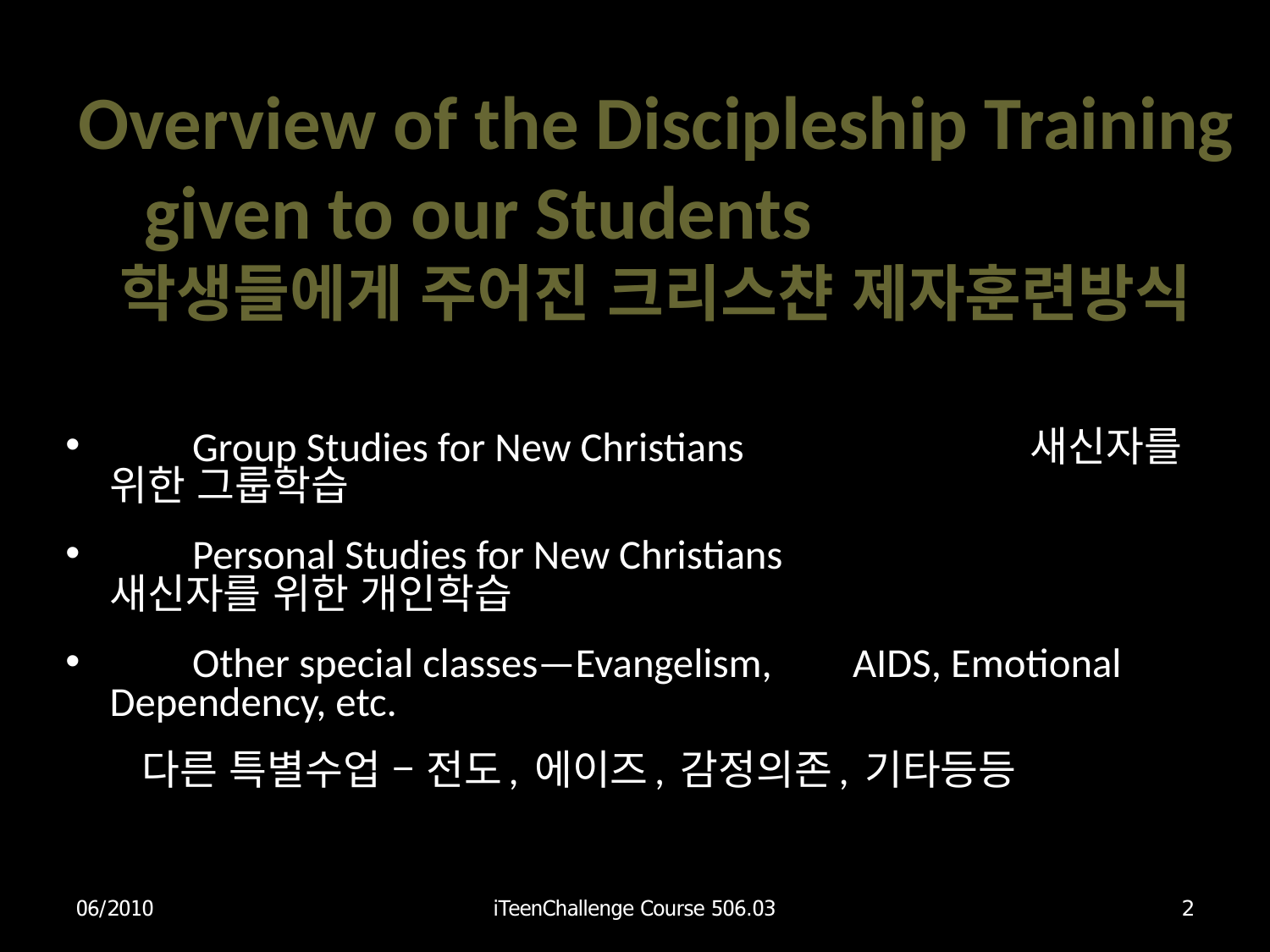

# Overview of the Discipleship Training given to our Students                      학생들에게 주어진 크리스챤 제자훈련방식
	Group Studies for New Christians                              새신자를 위한 그룹학습
	Personal Studies for New Christians                                  새신자를 위한 개인학습
	Other special classes—Evangelism, 	AIDS, Emotional Dependency, etc.
      다른 특별수업 – 전도, 에이즈, 감정의존, 기타등등
06/2010
iTeenChallenge Course 506.03
2